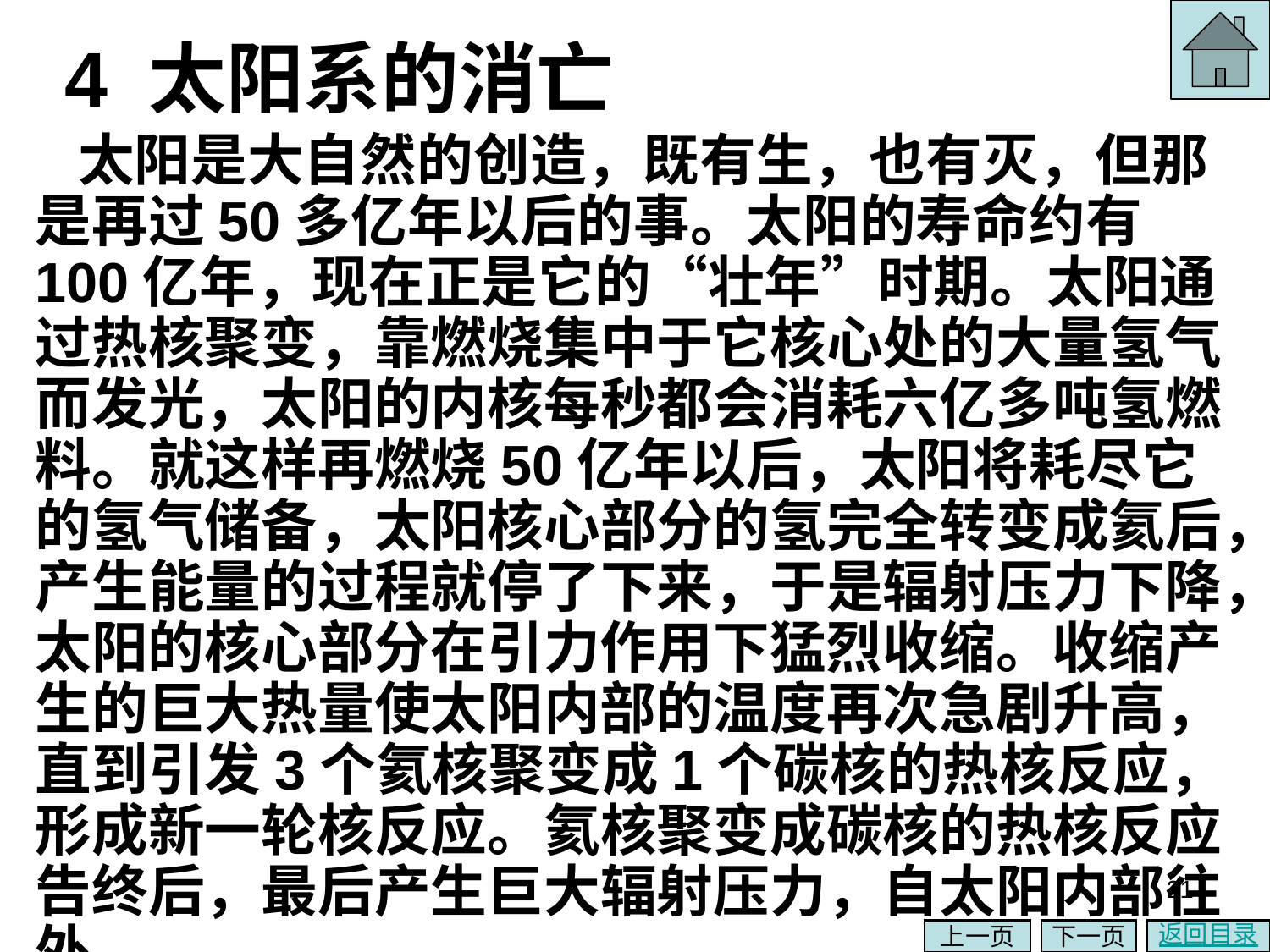

# 4 太阳系的消亡
       太阳是大自然的创造，既有生，也有灭，但那是再过50多亿年以后的事。太阳的寿命约有100亿年，现在正是它的“壮年”时期。太阳通过热核聚变，靠燃烧集中于它核心处的大量氢气而发光，太阳的内核每秒都会消耗六亿多吨氢燃料。就这样再燃烧50亿年以后，太阳将耗尽它的氢气储备，太阳核心部分的氢完全转变成氦后，产生能量的过程就停了下来，于是辐射压力下降，太阳的核心部分在引力作用下猛烈收缩。收缩产生的巨大热量使太阳内部的温度再次急剧升高，直到引发3个氦核聚变成1个碳核的热核反应，形成新一轮核反应。氦核聚变成碳核的热核反应告终后，最后产生巨大辐射压力，自太阳内部往外

21
上一页
下一页
返回目录